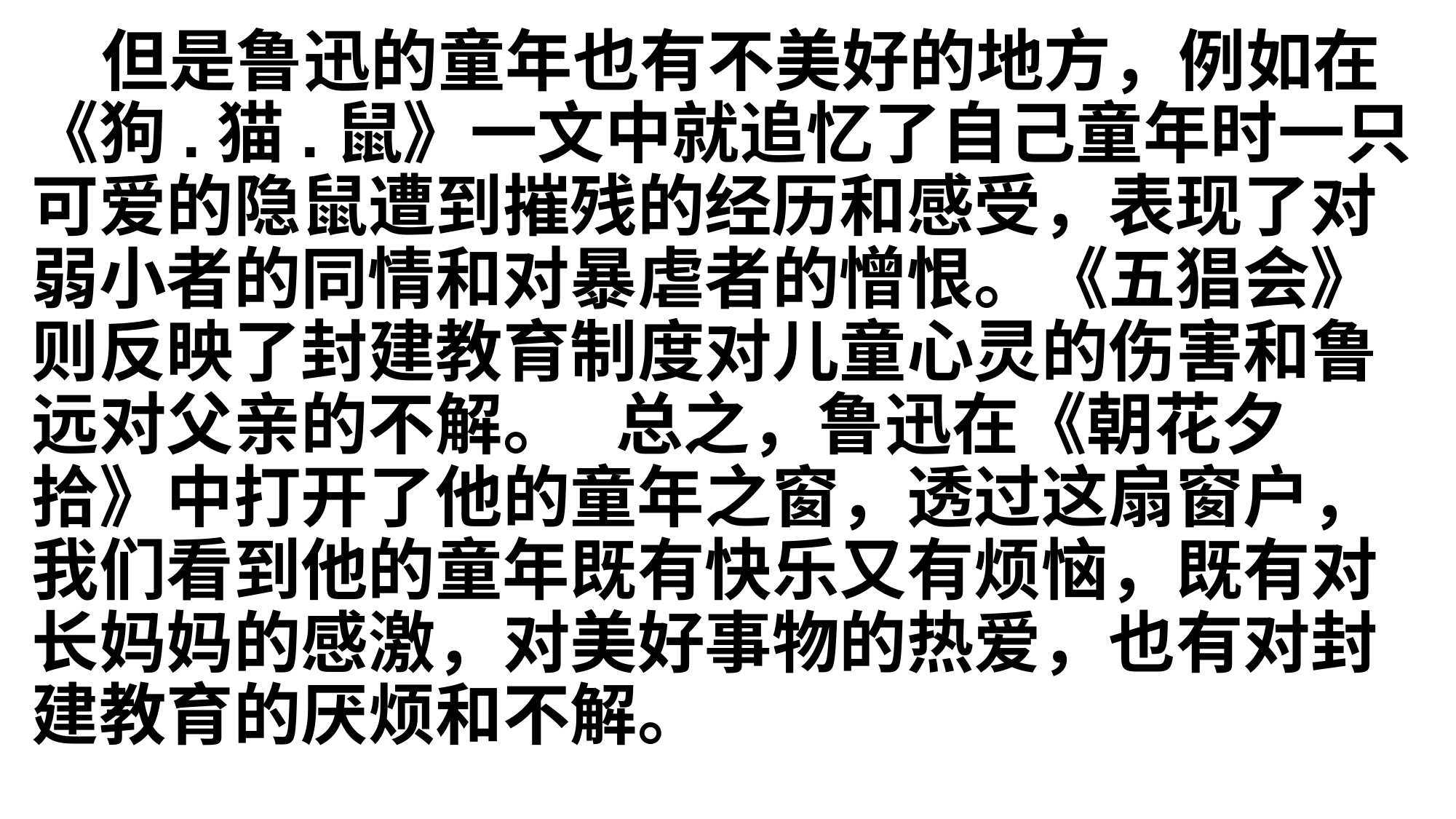

但是鲁迅的童年也有不美好的地方，例如在《狗.猫.鼠》一文中就追忆了自己童年时一只可爱的隐鼠遭到摧残的经历和感受，表现了对弱小者的同情和对暴虐者的憎恨。《五猖会》则反映了封建教育制度对儿童心灵的伤害和鲁远对父亲的不解。   总之，鲁迅在《朝花夕拾》中打开了他的童年之窗，透过这扇窗户，我们看到他的童年既有快乐又有烦恼，既有对长妈妈的感激，对美好事物的热爱，也有对封建教育的厌烦和不解。